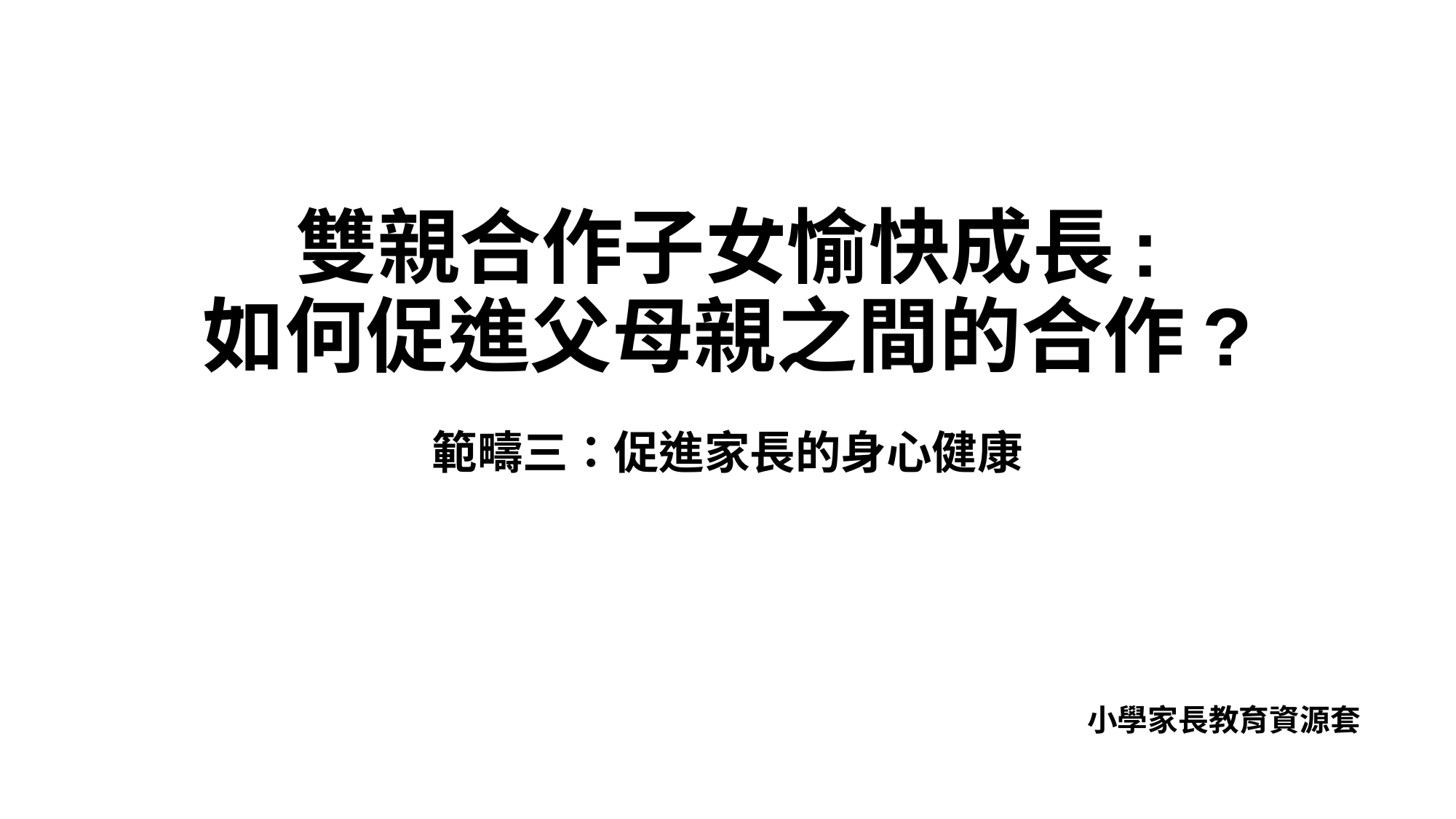

# 雙親合作子女愉快成長: 如何促進父母親之間的合作?
範疇三：促進家長的身心健康
小學家長教育資源套